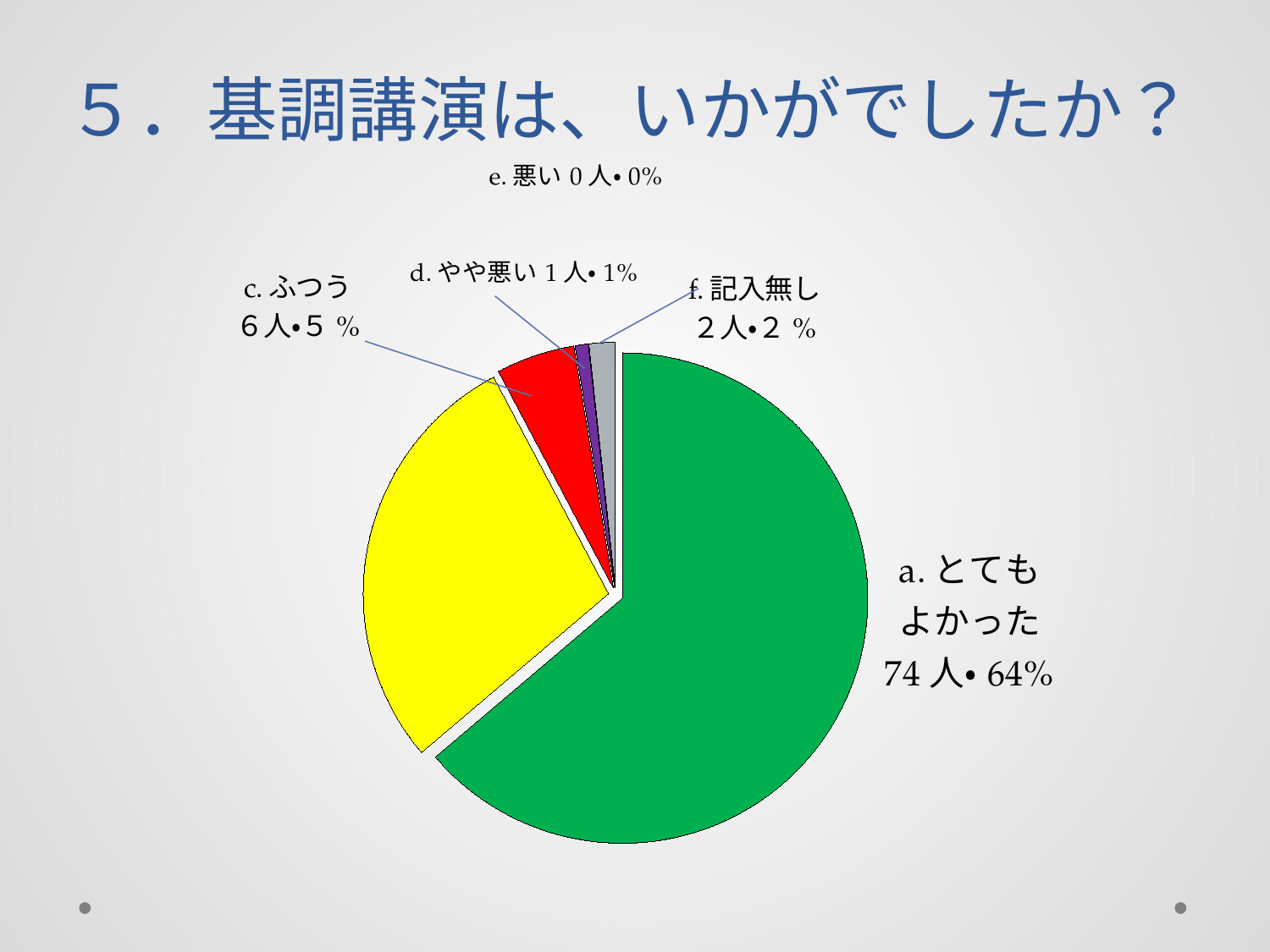

# ５．基調講演は、いかがでしたか？

### Chart

| Category | 系列 1 |
|---|---|
| a.とてもよかった | 74.0 |
| b.よかった | 33.0 |
| c.ふつう | 6.0 |
| d.やや悪い | 1.0 |
| e.悪い | 0.0 |
| f.記入無し | 2.0 |